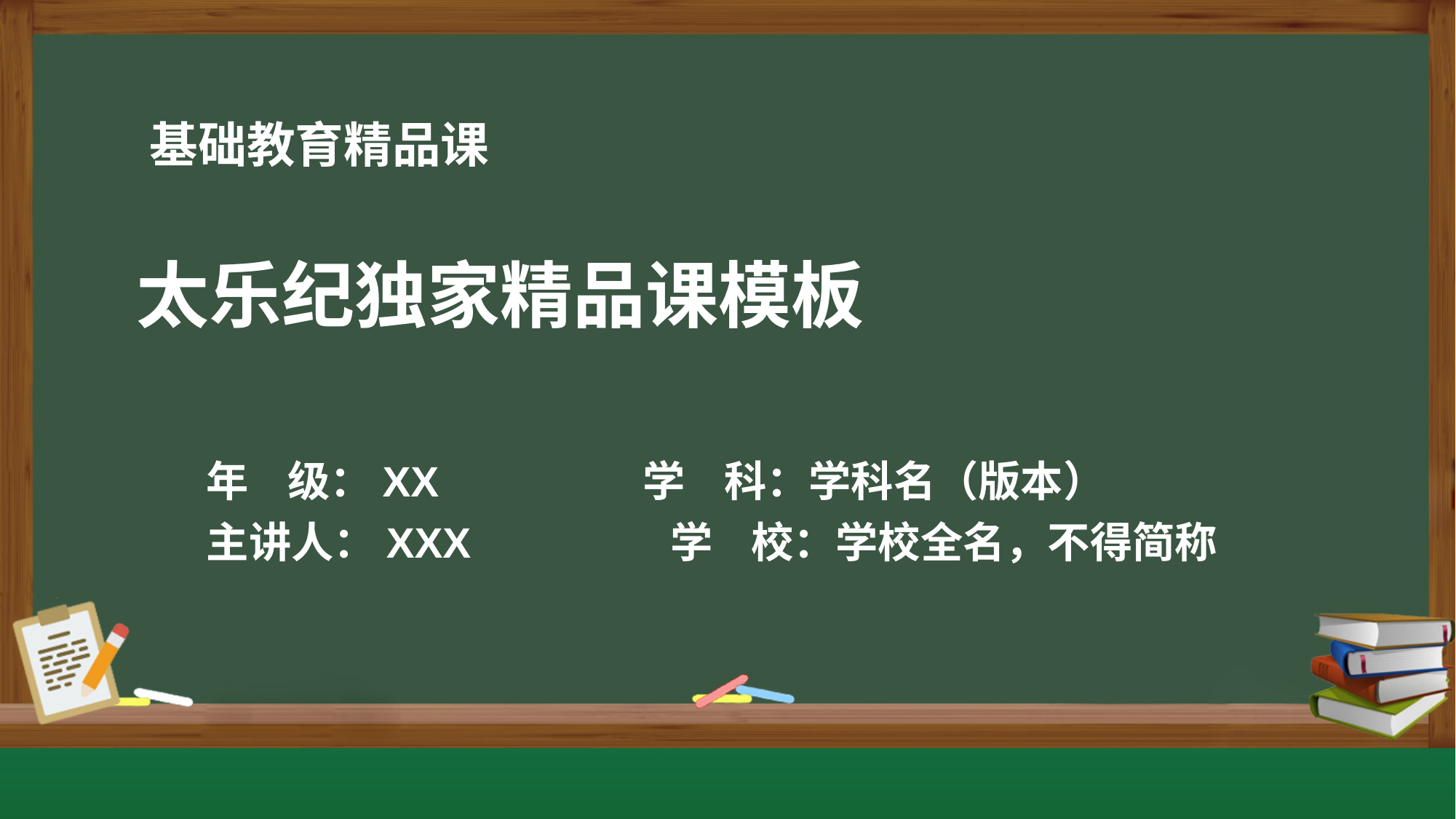

太乐纪独家精品课模板
年    级：XX          	学    科：学科名（版本）
主讲人：XXX                学    校：学校全名，不得简称